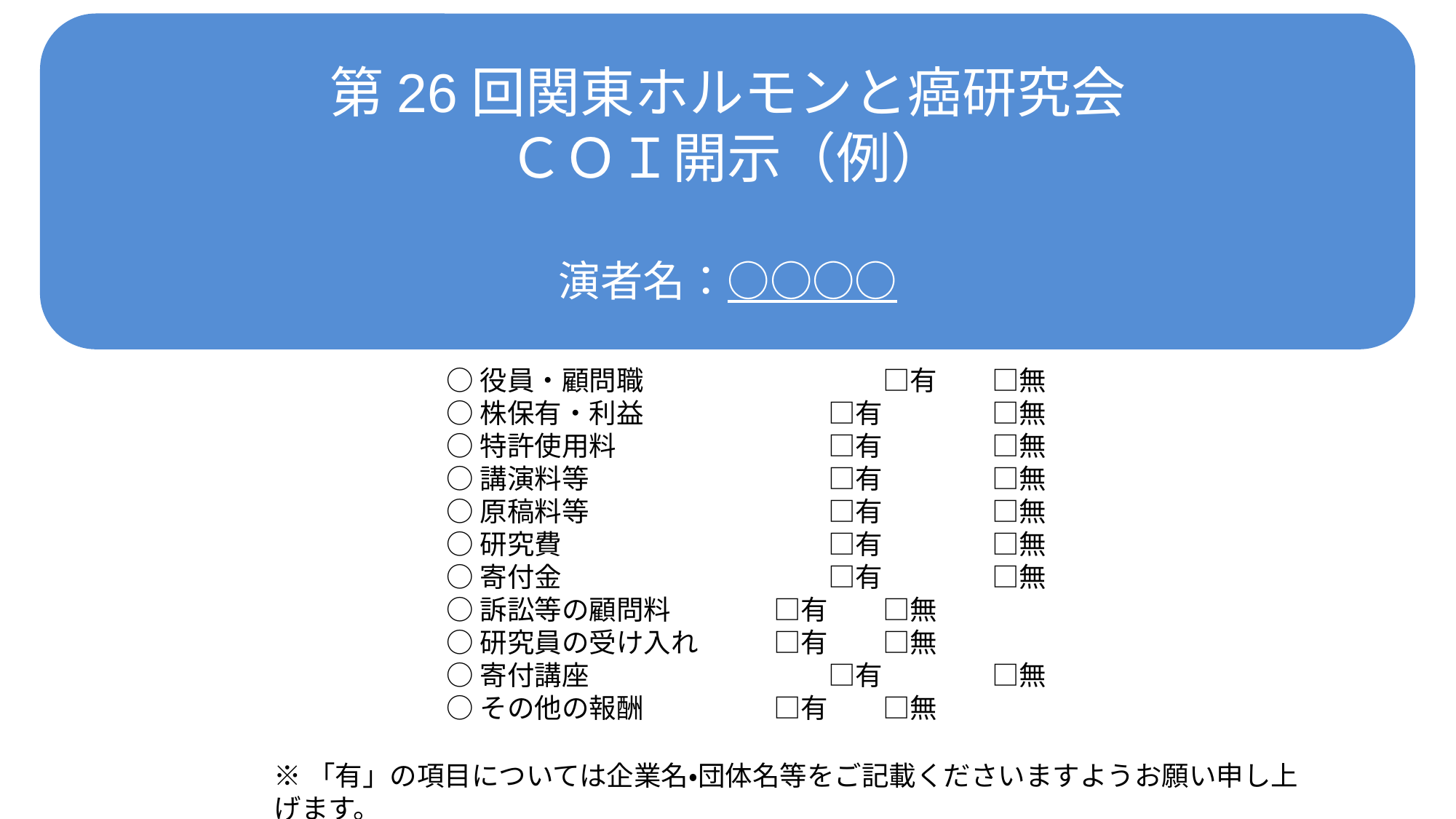

第26回関東ホルモンと癌研究会
ＣＯＩ開示（例）

演者名：○○○○
今回の演題発表に関連し，開示すべきCOIは以下のとおりです。
○役員・顧問職　　　　　	□有	□無
○株保有・利益	　　　　　　□有	□無
○特許使用料	　　　　　　□有	□無
○講演料等	　　　　　　□有	□無
○原稿料等	　　　　　　□有	□無
○研究費	　　　　　　□有	□無
○寄付金	　　　　　　□有	□無
○訴訟等の顧問料	□有	□無
○研究員の受け入れ　	□有	□無
○寄付講座	　　　　　　□有	□無
○その他の報酬　　　　	□有	□無
※「有」の項目については企業名・団体名等をご記載くださいますようお願い申し上げます。